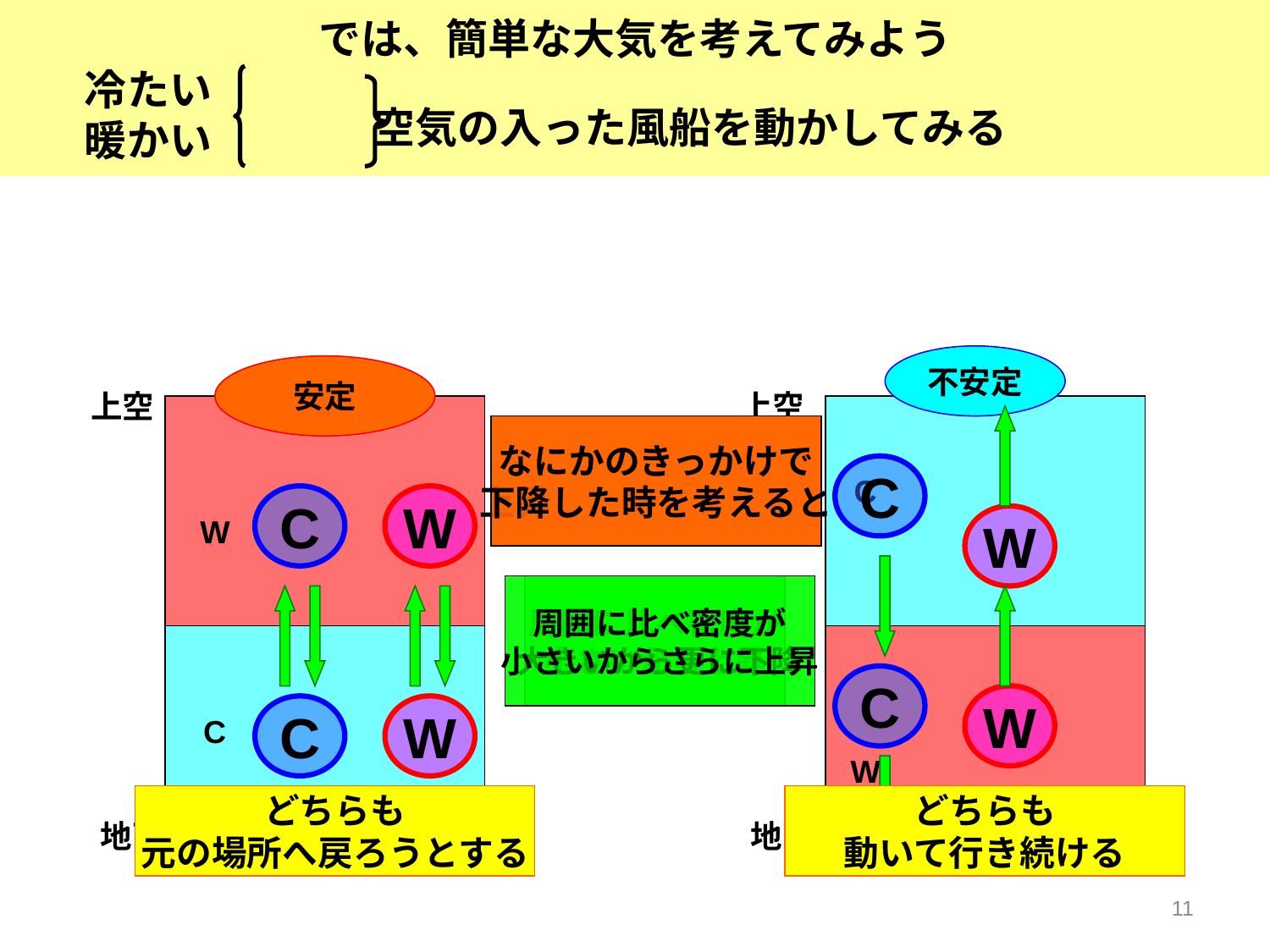

では、簡単な大気を考えてみよう
冷たい
暖かい

空気の入った風船を動かしてみる
不安定
安定
上空

地面
W
C
上空

地面
C
W

なにかのきっかけで
上昇した時を考えると
なにかのきっかけで
下降した時を考えると
C
C

W
W

周囲に比べ密度が
大きいから更に下降
周囲に比べ密度が
小さいからさらに上昇
周囲に比べ密度が
大きいから下降
周囲に比べ密度が
小さいから上昇

C
W
C
W

どちらも
元の場所へ戻ろうとする
どちらも
動いて行き続ける
11